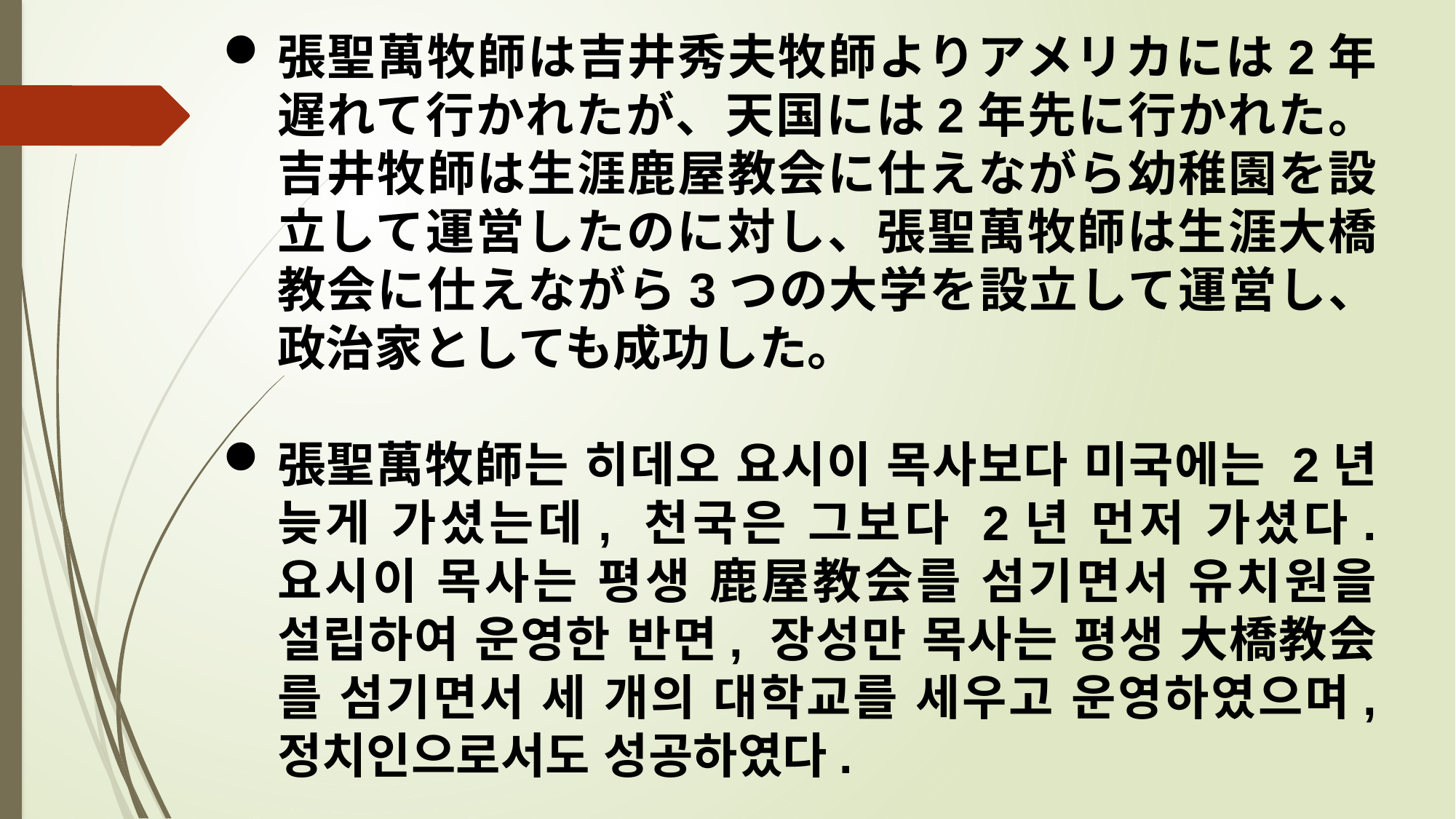

張聖萬牧師は吉井秀夫牧師よりアメリカには2年遅れて行かれたが、天国には2年先に行かれた。吉井牧師は生涯鹿屋教会に仕えながら幼稚園を設立して運営したのに対し、張聖萬牧師は生涯大橋教会に仕えながら3つの大学を設立して運営し、政治家としても成功した。

張聖萬牧師는 히데오 요시이 목사보다 미국에는 2년 늦게 가셨는데, 천국은 그보다 2년 먼저 가셨다. 요시이 목사는 평생 鹿屋教会를 섬기면서 유치원을 설립하여 운영한 반면, 장성만 목사는 평생 大橋教会를 섬기면서 세 개의 대학교를 세우고 운영하였으며, 정치인으로서도 성공하였다.